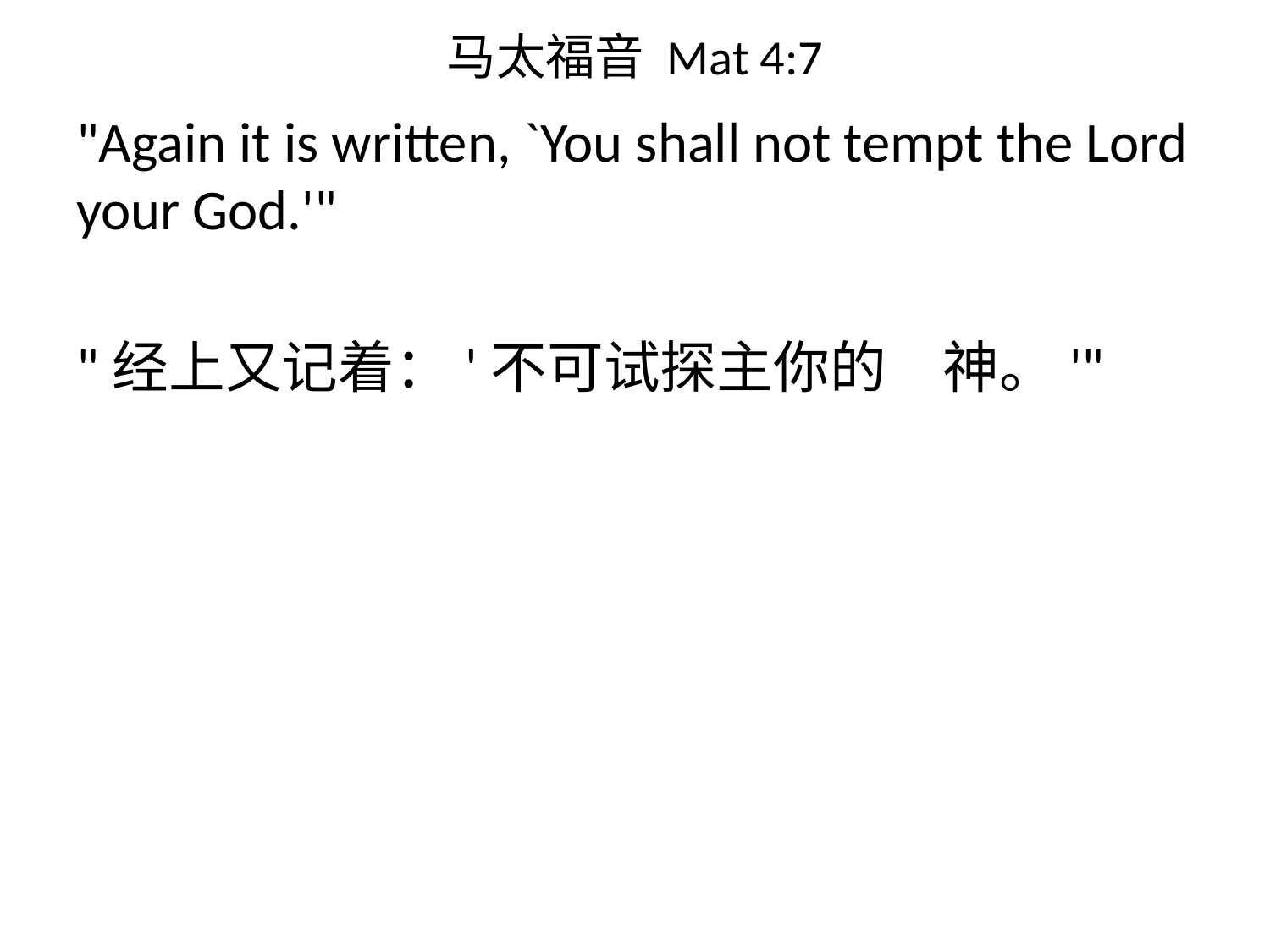

# 马太福音 Mat 4:7
"Again it is written, `You shall not tempt the Lord your God.'"

"经上又记着：'不可试探主你的　神。'"